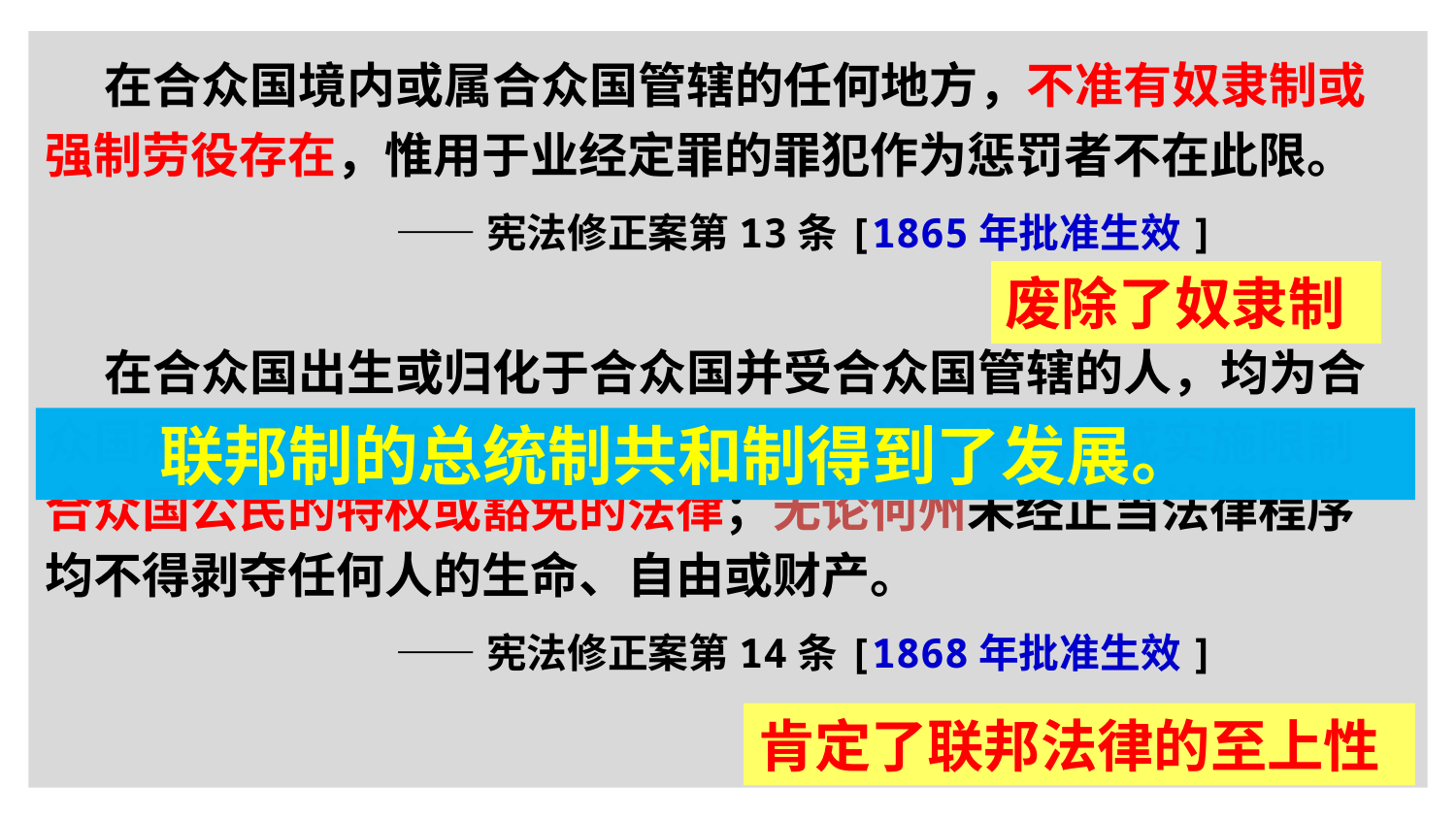

在合众国境内或属合众国管辖的任何地方，不准有奴隶制或强制劳役存在，惟用于业经定罪的罪犯作为惩罚者不在此限。
——宪法修正案第13条[1865年批准生效]
   在合众国出生或归化于合众国并受合众国管辖的人，均为合众国和他所居住的州的公民。任何一州均不得制定或实施限制合众国公民的特权或豁免的法律；无论何州未经正当法律程序均不得剥夺任何人的生命、自由或财产。
——宪法修正案第14条[1868年批准生效]
废除了奴隶制
　   联邦制的总统制共和制得到了发展。
肯定了联邦法律的至上性